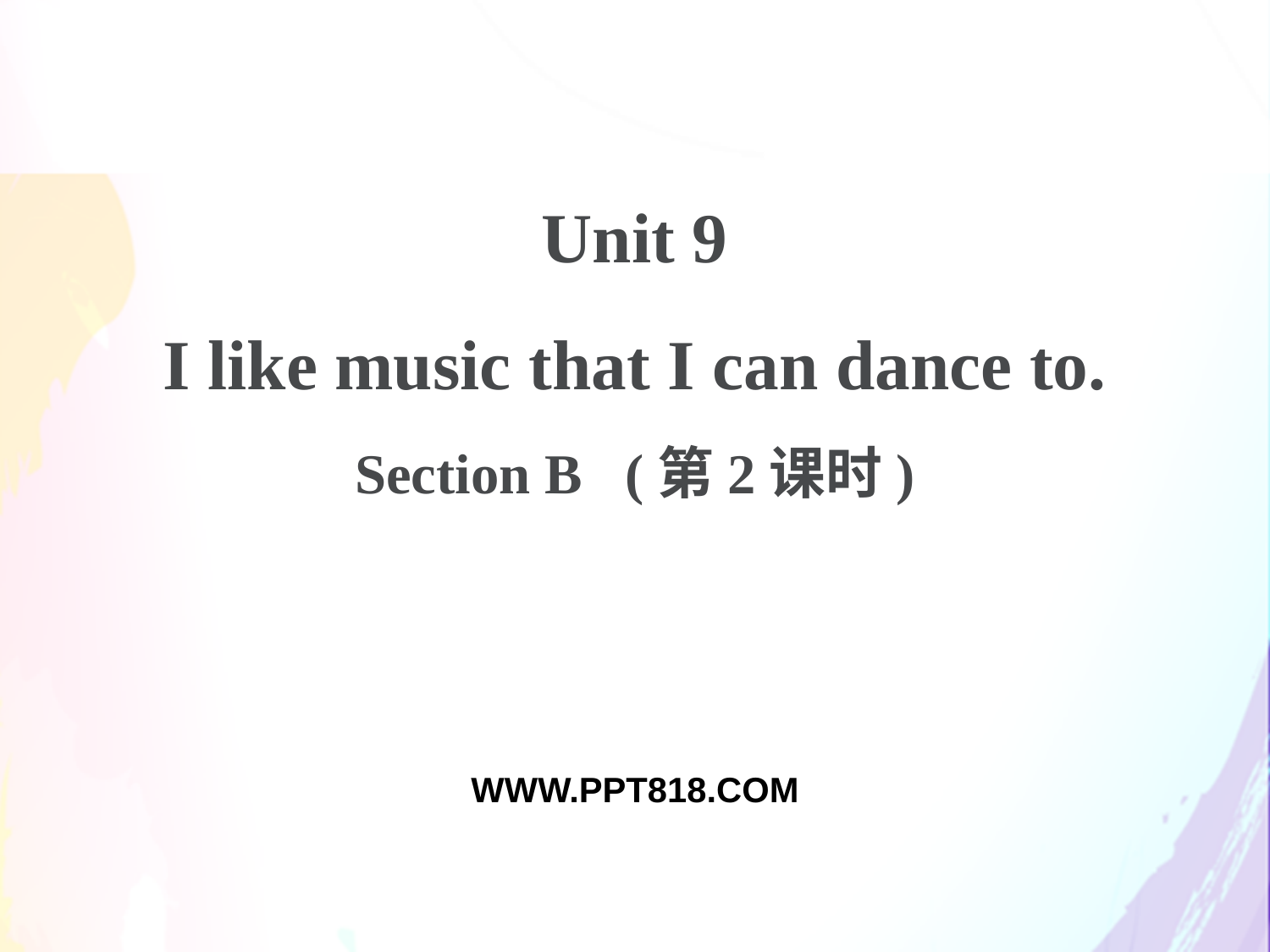

Unit 9
I like music that I can dance to.
Section B   (第2课时)
WWW.PPT818.COM